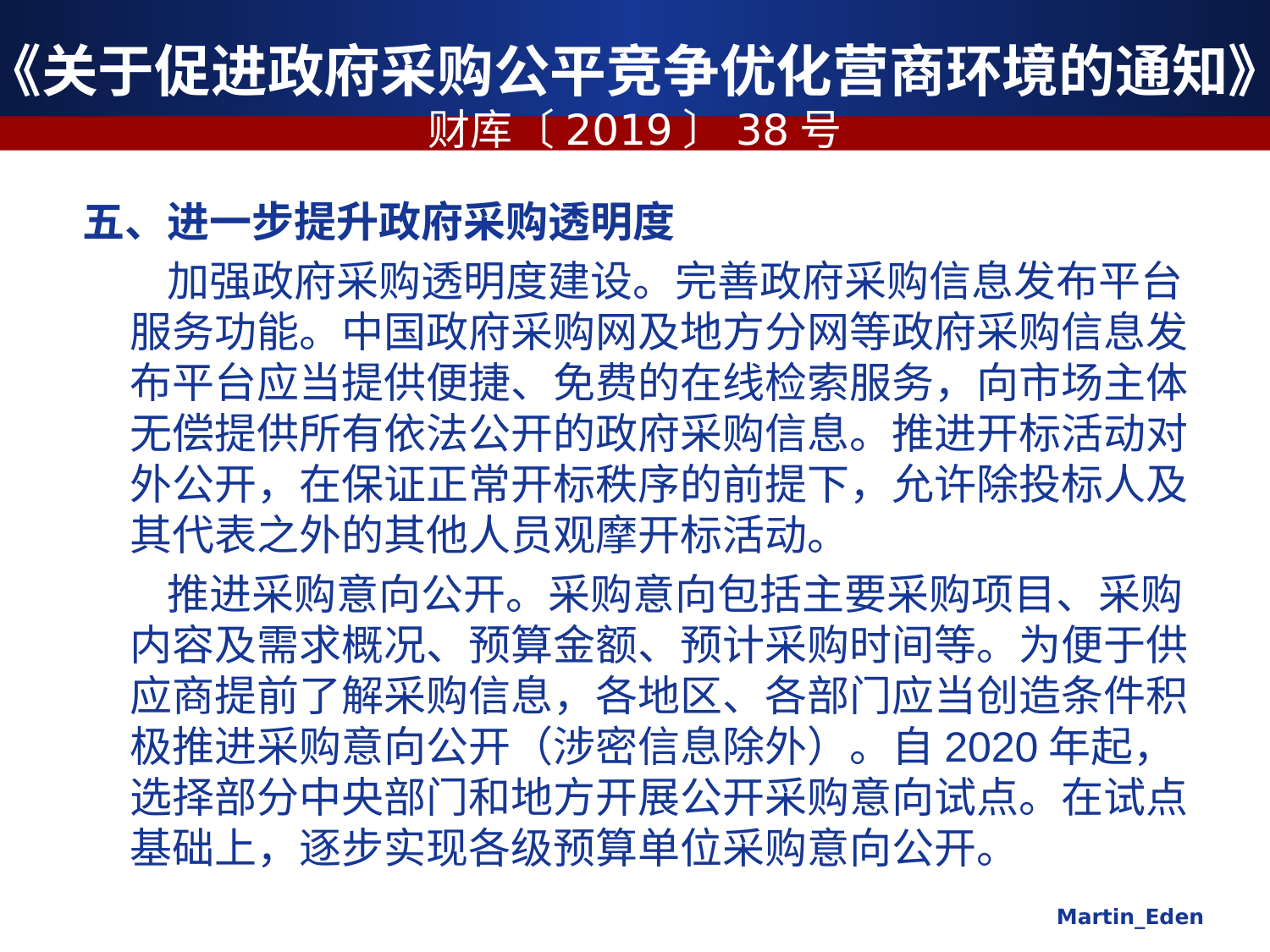

# 《关于促进政府采购公平竞争优化营商环境的通知》 财库〔2019〕38号
五、进一步提升政府采购透明度
　　加强政府采购透明度建设。完善政府采购信息发布平台服务功能。中国政府采购网及地方分网等政府采购信息发布平台应当提供便捷、免费的在线检索服务，向市场主体无偿提供所有依法公开的政府采购信息。推进开标活动对外公开，在保证正常开标秩序的前提下，允许除投标人及其代表之外的其他人员观摩开标活动。
　　推进采购意向公开。采购意向包括主要采购项目、采购内容及需求概况、预算金额、预计采购时间等。为便于供应商提前了解采购信息，各地区、各部门应当创造条件积极推进采购意向公开（涉密信息除外）。自2020年起，选择部分中央部门和地方开展公开采购意向试点。在试点基础上，逐步实现各级预算单位采购意向公开。
Martin_Eden